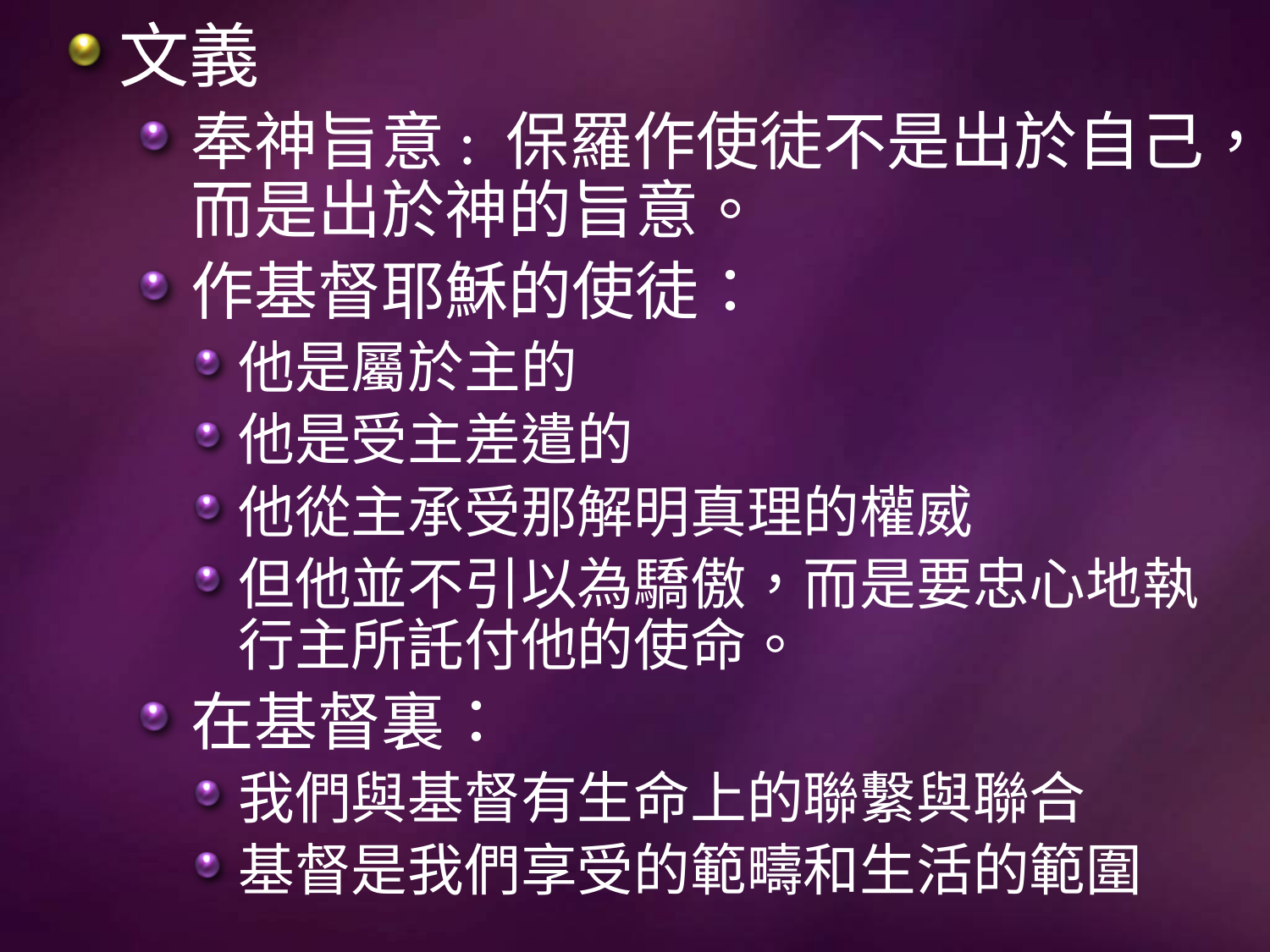

文義
奉神旨意: 保羅作使徒不是出於自己，而是出於神的旨意。
作基督耶穌的使徒：
他是屬於主的
他是受主差遣的
他從主承受那解明真理的權威
但他並不引以為驕傲，而是要忠心地執行主所託付他的使命。
在基督裏：
我們與基督有生命上的聯繫與聯合
基督是我們享受的範疇和生活的範圍